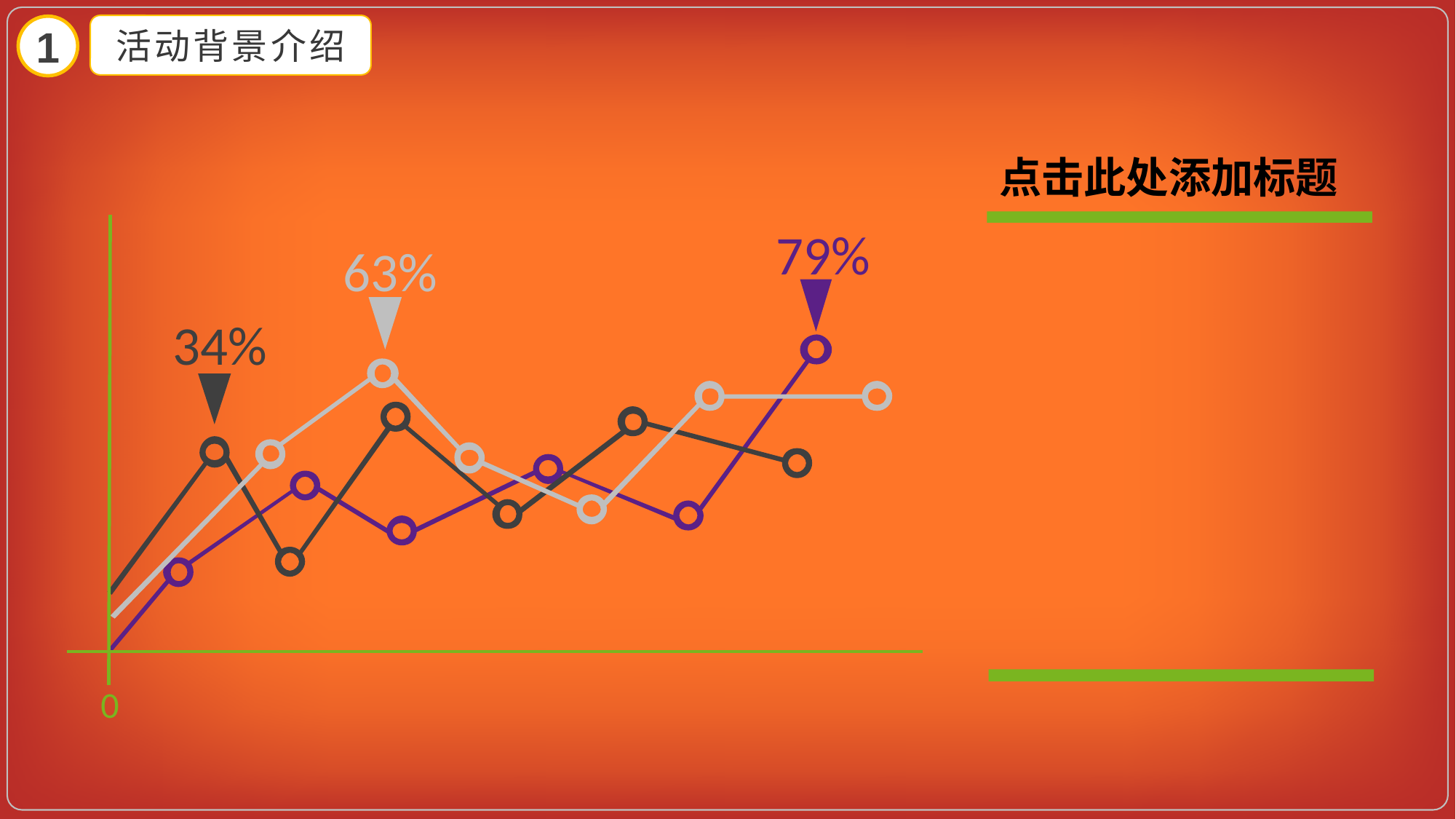

活动背景介绍
1
点击此处添加标题

79%
63%

34%

0